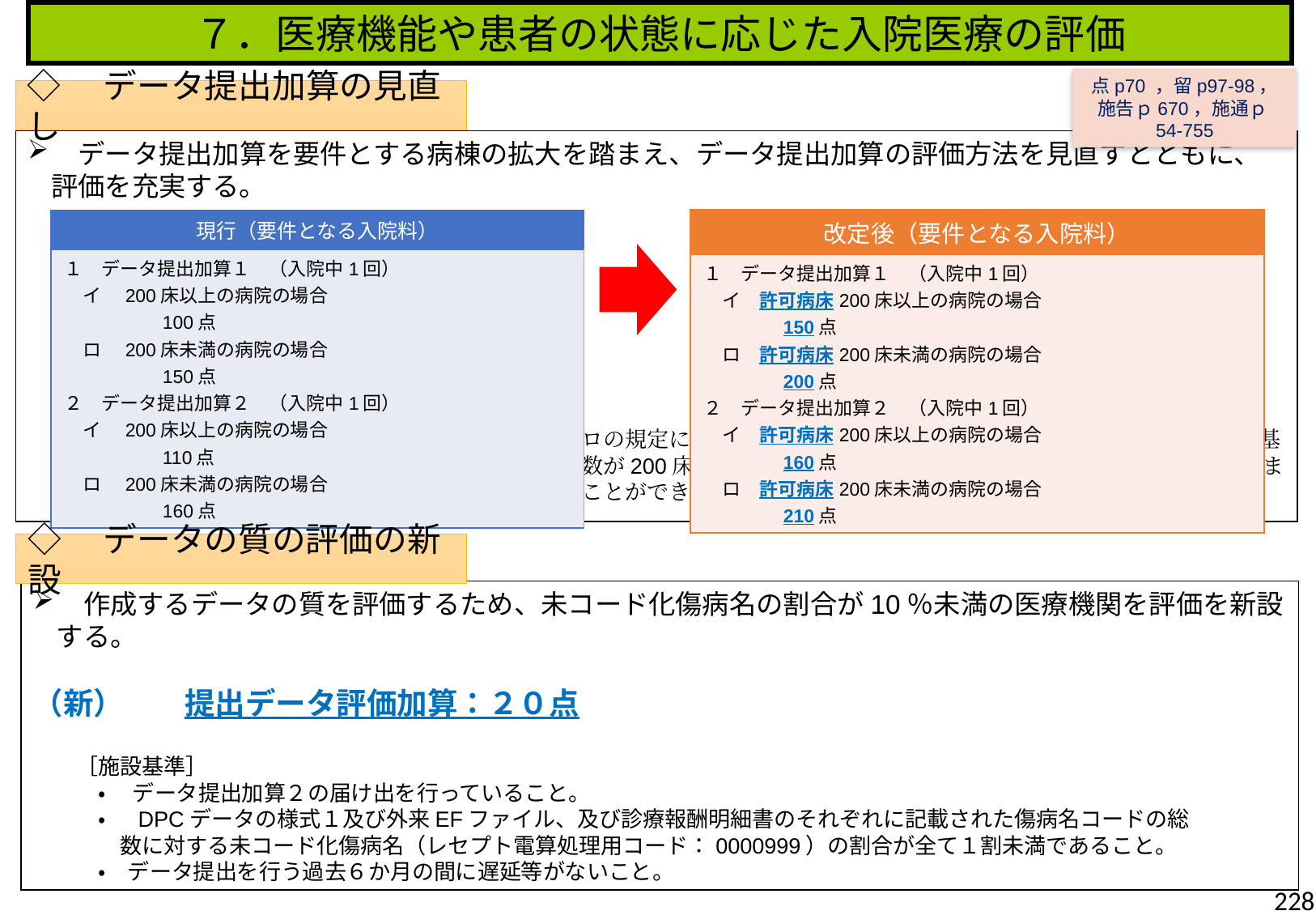

７．医療機能や患者の状態に応じた入院医療の評価
点p70 ，留p97-98，
施告ｐ670，施通ｐ54-755
◇　データ提出加算の見直し
　データ提出加算を要件とする病棟の拡大を踏まえ、データ提出加算の評価方法を見直すとともに、評価を充実する。

 　[経過措置]
　　　　データ提出加算１のロ又はデータ提出加算２のロの規定については、平成３０年３月３１日においてこれらの規定に基づく届出を行っている保険医療機関（許可病床数が200床以上の病院に限る。）については、平成３１年３月３１日までの間に限り、なお従前の例により、算定することができる。

| 改定後（要件となる入院料） |
| --- |
| １　データ提出加算１　（入院中1回） 　イ　許可病床200床以上の病院の場合　　　　　　　　　　　　　　　150点 　ロ　許可病床200床未満の病院の場合　　　　　　　　　　　　　　　200点 ２　データ提出加算２　（入院中1回） 　イ　許可病床200床以上の病院の場合　　　　　　　　　　　　　　　160点 　ロ　許可病床200床未満の病院の場合　　　　　　　　　　　　　　　210点 |
| 現行（要件となる入院料） |
| --- |
| １　データ提出加算１　（入院中1回） 　イ　200床以上の病院の場合　　　　　　　　　　　　　　　　　　100点 　ロ　200床未満の病院の場合　　　　　　　　　　　　　　　　　　150点 ２　データ提出加算２　（入院中1回） 　イ　200床以上の病院の場合　　　　　　　　　　　　　　　　　　110点 　ロ　200床未満の病院の場合　　　　　　　　　　　　　　　　　　160点 |

◇　データの質の評価の新設
　作成するデータの質を評価するため、未コード化傷病名の割合が10％未満の医療機関を評価を新設する。

（新）　　提出データ評価加算：２０点

　　［施設基準］
　　　・　 データ提出加算２の届け出を行っていること。
　　　・　 DPCデータの様式１及び外来EFファイル、及び診療報酬明細書のそれぞれに記載された傷病名コードの総
　　　　数に対する未コード化傷病名（レセプト電算処理用コード：0000999）の割合が全て１割未満であること。
　　　・　データ提出を行う過去６か月の間に遅延等がないこと。

228